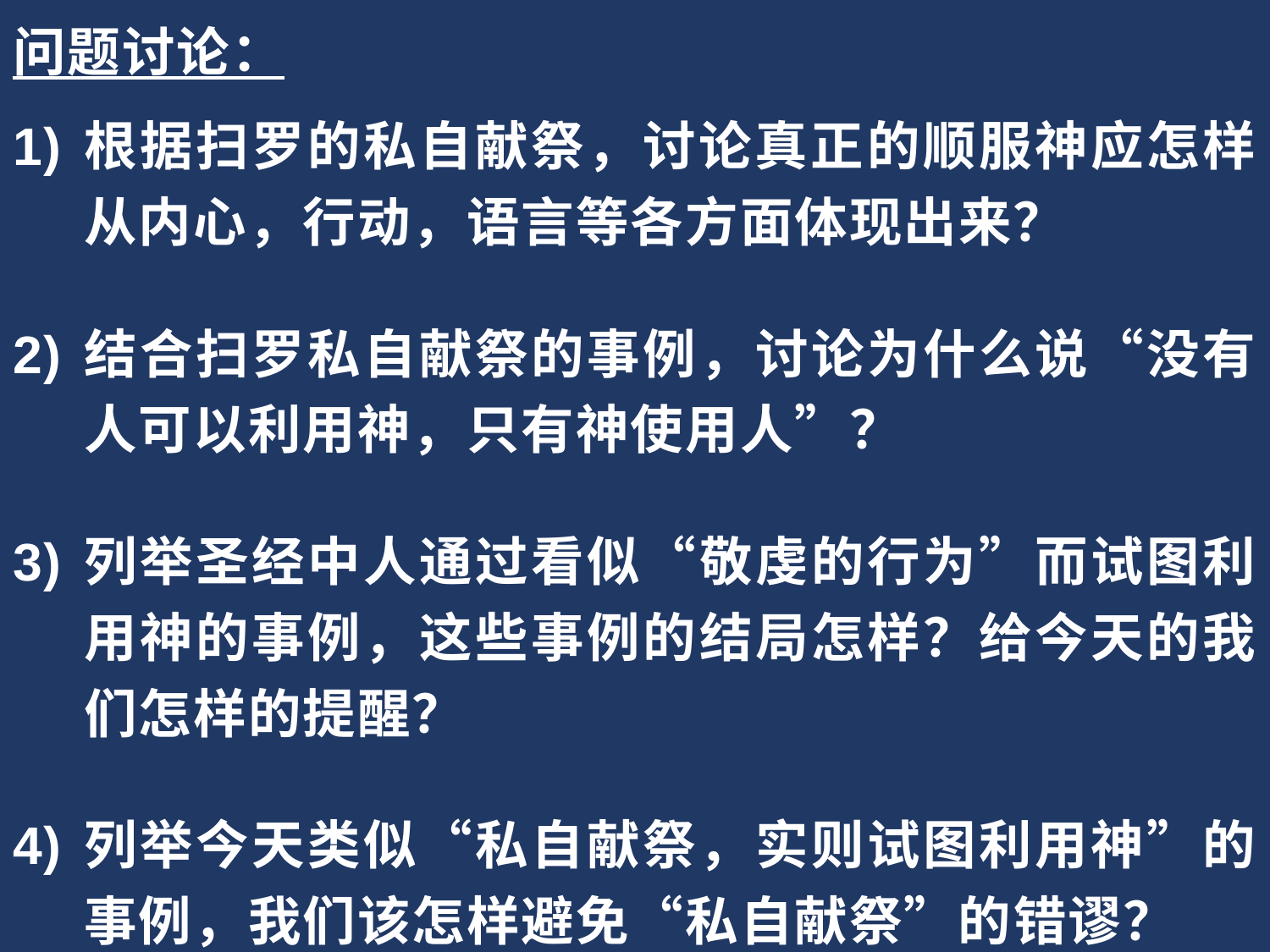

问题讨论：
根据扫罗的私自献祭，讨论真正的顺服神应怎样从内心，行动，语言等各方面体现出来？

结合扫罗私自献祭的事例，讨论为什么说“没有人可以利用神，只有神使用人”？

列举圣经中人通过看似“敬虔的行为”而试图利用神的事例，这些事例的结局怎样？给今天的我们怎样的提醒？

列举今天类似“私自献祭，实则试图利用神”的事例，我们该怎样避免“私自献祭”的错谬？